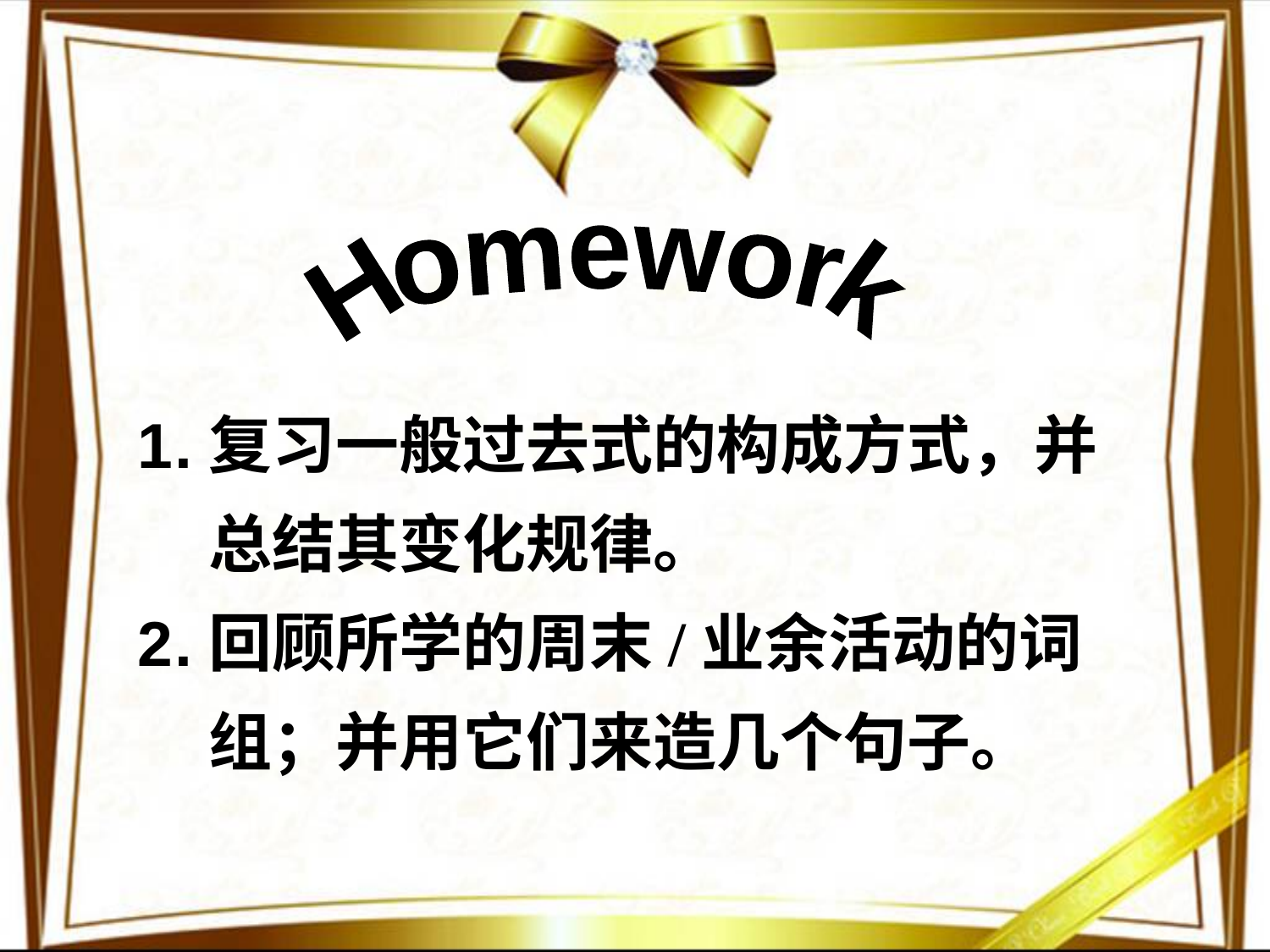

Homework
复习一般过去式的构成方式，并总结其变化规律。
回顾所学的周末/业余活动的词组；并用它们来造几个句子。